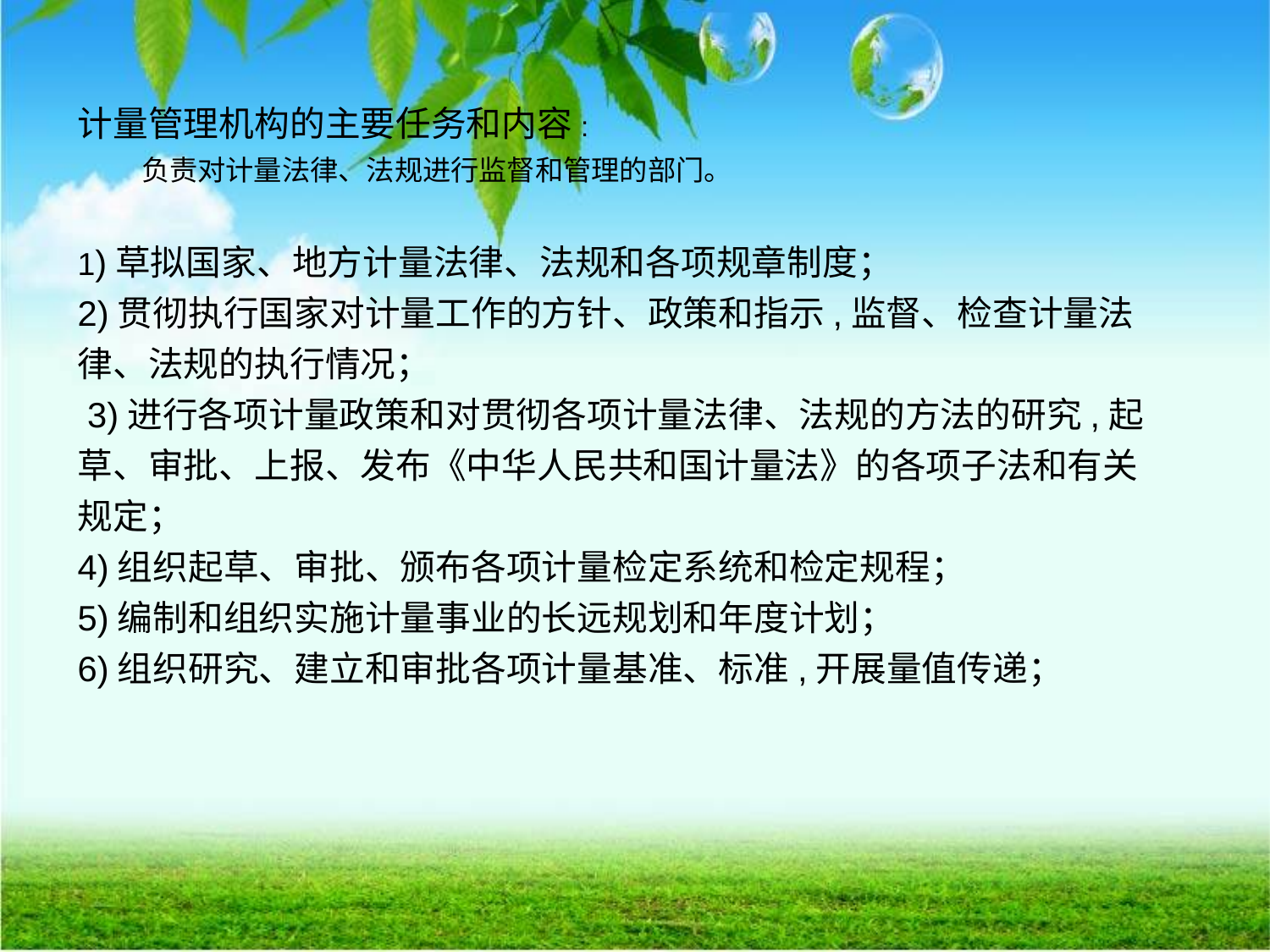

# 计量管理机构的主要任务和内容:
         负责对计量法律、法规进行监督和管理的部门。

1)草拟国家、地方计量法律、法规和各项规章制度；
2)贯彻执行国家对计量工作的方针、政策和指示,监督、检查计量法律、法规的执行情况；
 3)进行各项计量政策和对贯彻各项计量法律、法规的方法的研究,起草、审批、上报、发布《中华人民共和国计量法》的各项子法和有关规定；
4)组织起草、审批、颁布各项计量检定系统和检定规程；
5)编制和组织实施计量事业的长远规划和年度计划；
6)组织研究、建立和审批各项计量基准、标准,开展量值传递；